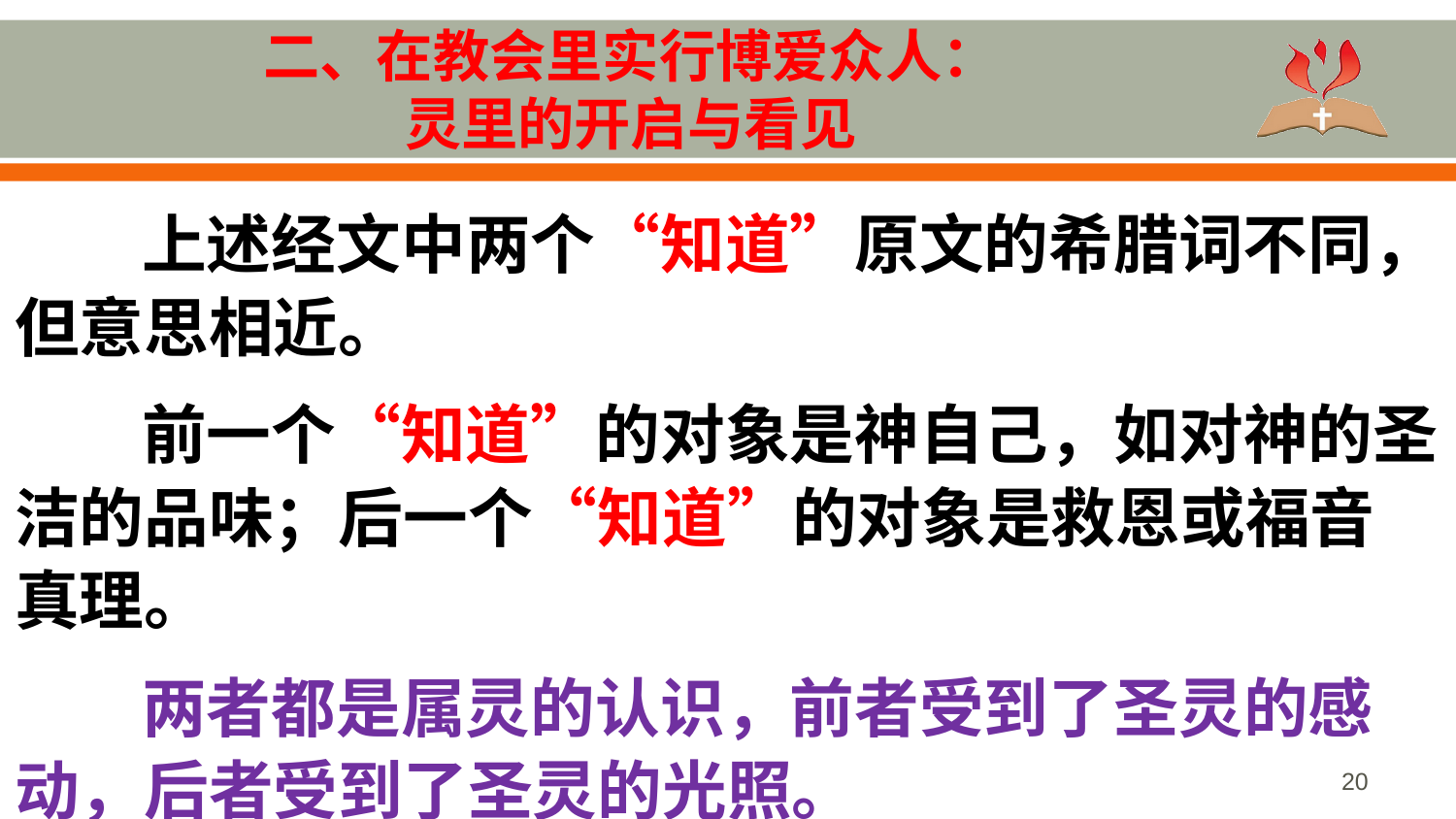

# 二、在教会里实行博爱众人： 灵里的开启与看见
上述经文中两个“知道”原文的希腊词不同，但意思相近。
前一个“知道”的对象是神自己，如对神的圣洁的品味；后一个“知道”的对象是救恩或福音真理。
两者都是属灵的认识，前者受到了圣灵的感动，后者受到了圣灵的光照。

20